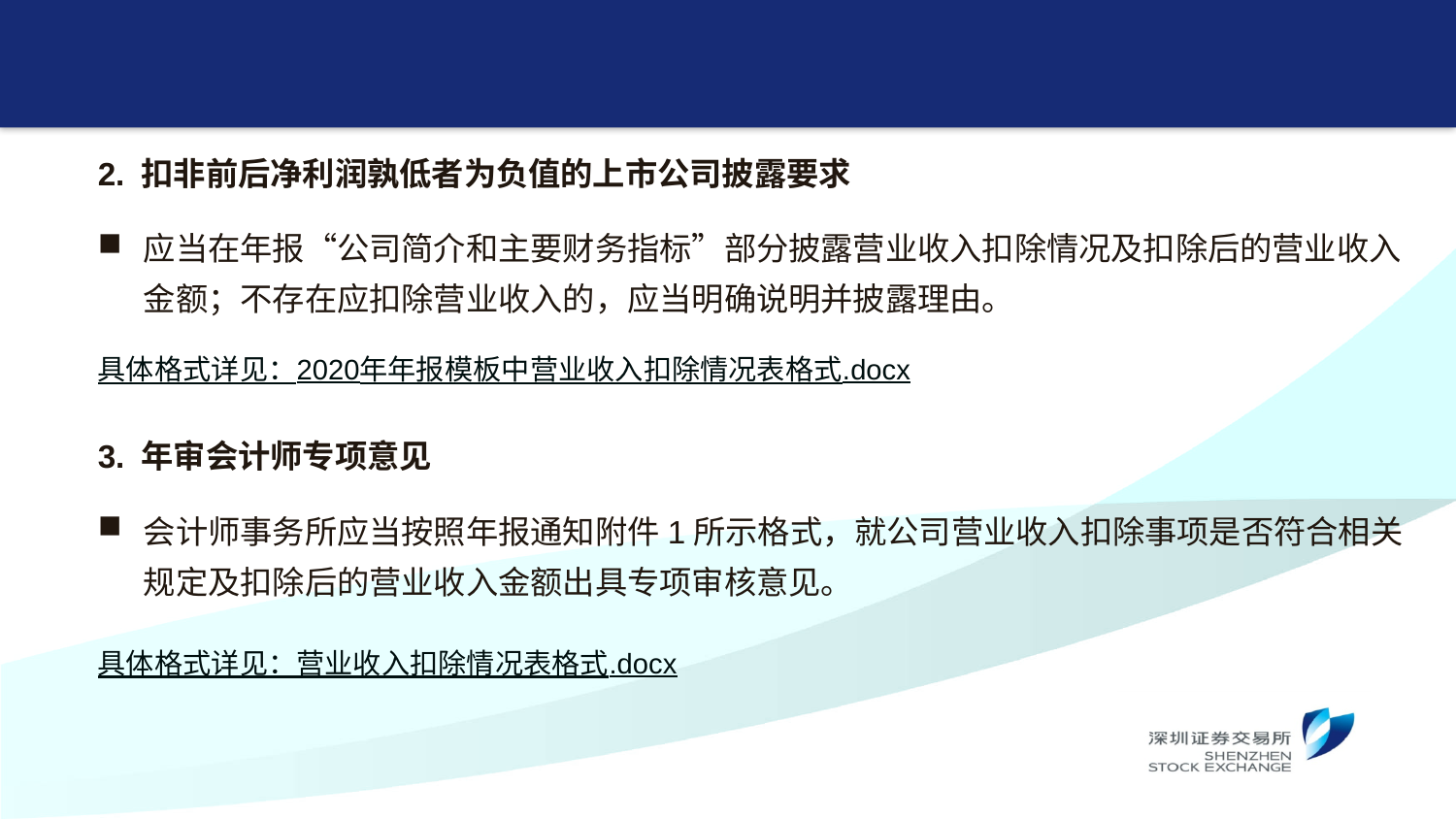

2. 扣非前后净利润孰低者为负值的上市公司披露要求
应当在年报“公司简介和主要财务指标”部分披露营业收入扣除情况及扣除后的营业收入金额；不存在应扣除营业收入的，应当明确说明并披露理由。
具体格式详见：2020年年报模板中营业收入扣除情况表格式.docx
3. 年审会计师专项意见
会计师事务所应当按照年报通知附件1所示格式，就公司营业收入扣除事项是否符合相关规定及扣除后的营业收入金额出具专项审核意见。
具体格式详见：营业收入扣除情况表格式.docx